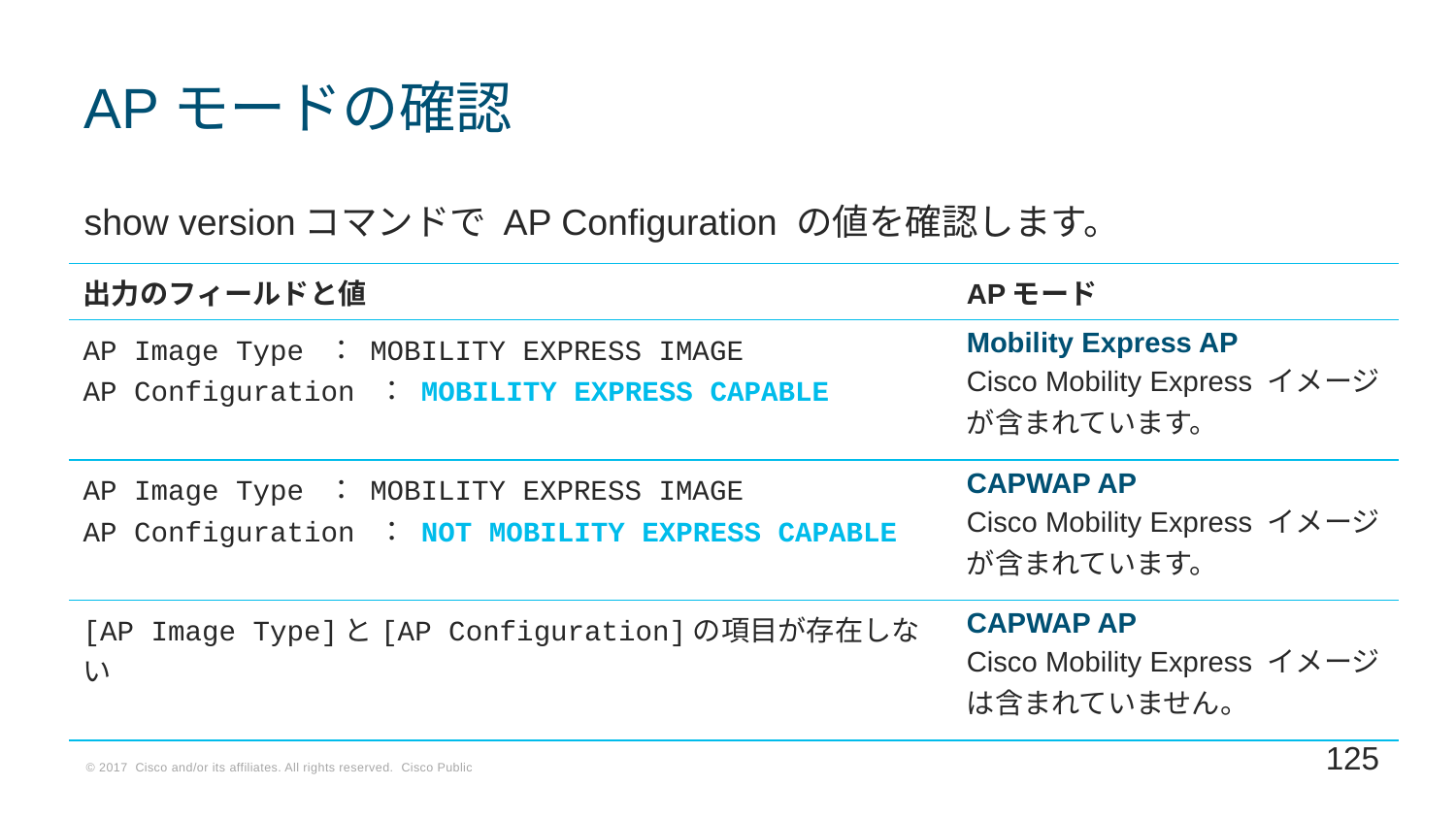

# APモードの確認
show versionコマンドで AP Configuration の値を確認します。

| 出力のフィールドと値 | APモード |
| --- | --- |
| AP Image Type ： MOBILITY EXPRESS IMAGE AP Configuration ： MOBILITY EXPRESS CAPABLE | Mobility Express AP Cisco Mobility Express イメージが含まれています。 |
| AP Image Type ： MOBILITY EXPRESS IMAGE AP Configuration ： NOT MOBILITY EXPRESS CAPABLE | CAPWAP AP Cisco Mobility Express イメージが含まれています。 |
| [AP Image Type]と[AP Configuration]の項目が存在しない | CAPWAP AP Cisco Mobility Express イメージは含まれていません。 |